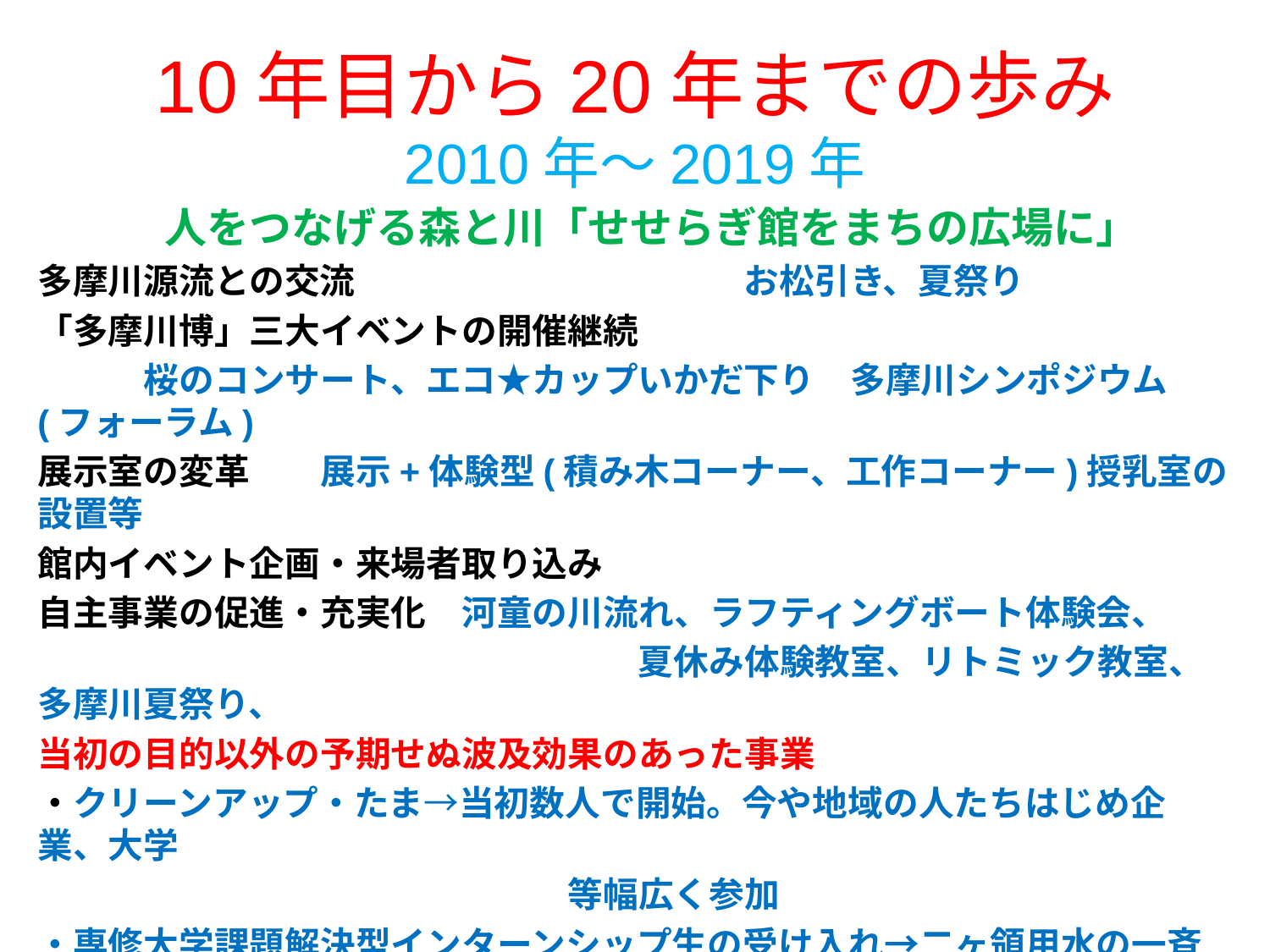

# 10年目から20年までの歩み 2010年～2019年
　　　人をつなげる森と川「せせらぎ館をまちの広場に」
多摩川源流との交流　　　　　　　　　　　お松引き、夏祭り
「多摩川博」三大イベントの開催継続
　　　桜のコンサート、エコ★カップいかだ下り　多摩川シンポジウム(フォーラム)
展示室の変革　　展示+体験型(積み木コーナー、工作コーナー)授乳室の設置等
館内イベント企画・来場者取り込み
自主事業の促進・充実化　河童の川流れ、ラフティングボート体験会、
　　　　　　　　　　　　　　　　　夏休み体験教室、リトミック教室、多摩川夏祭り、
当初の目的以外の予期せぬ波及効果のあった事業
・クリーンアップ・たま→当初数人で開始。今や地域の人たちはじめ企業、大学
　　　　　　　　　　　　　　　等幅広く参加
・専修大学課題解決型インターンシップ生の受け入れ→二ヶ領用水の一斉清掃　　　　　　　　　　　　　　　　　　　　　　　　　　　　　　　　　　　　　　　　　　　　　　　　　　　　　　　　　　　　　　　　　　　　　　　　　　　　　　　　・「川でつながる」ジャカルタとの国際交流事業」　「メコン4か国からの体験ツア」